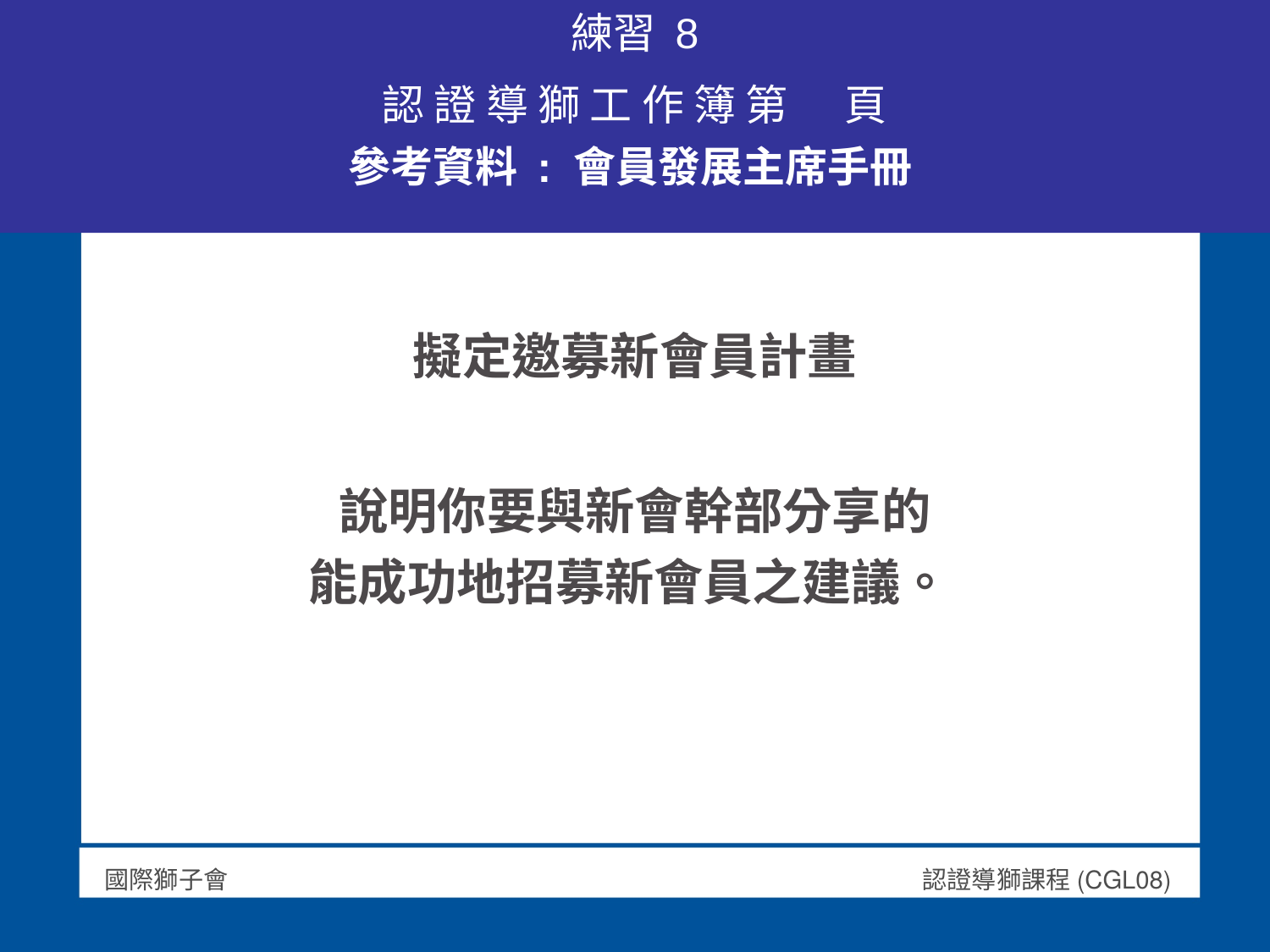

練習 8
認 證 導 獅 工 作 簿 第      頁
參考資料 : 會員發展主席手冊

擬定邀募新會員計畫

說明你要與新會幹部分享的
能成功地招募新會員之建議。